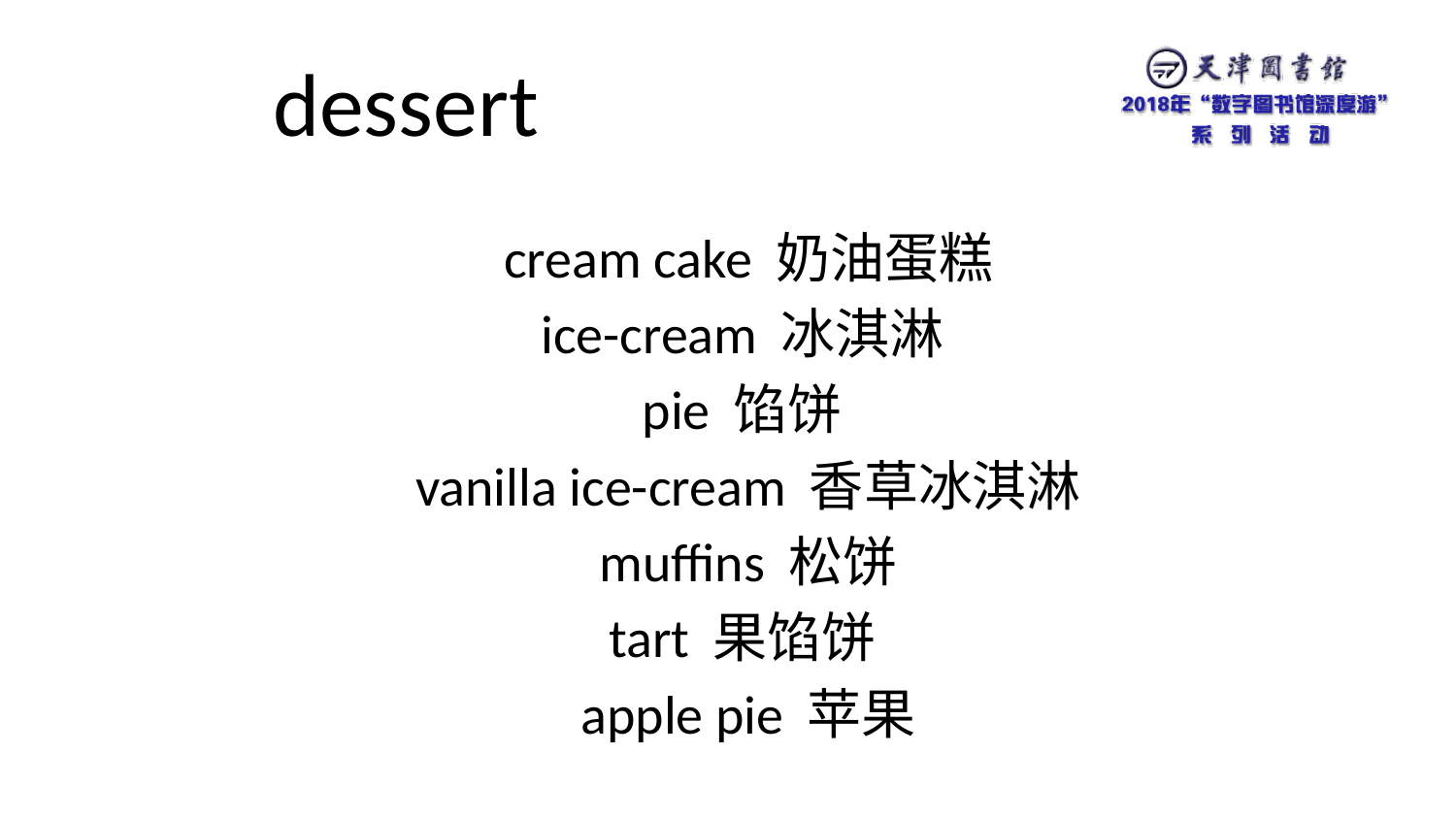

# dessert
cream cake 奶油蛋糕
ice-cream 冰淇淋
pie 馅饼
vanilla ice-cream 香草冰淇淋
muffins 松饼
tart 果馅饼
apple pie 苹果